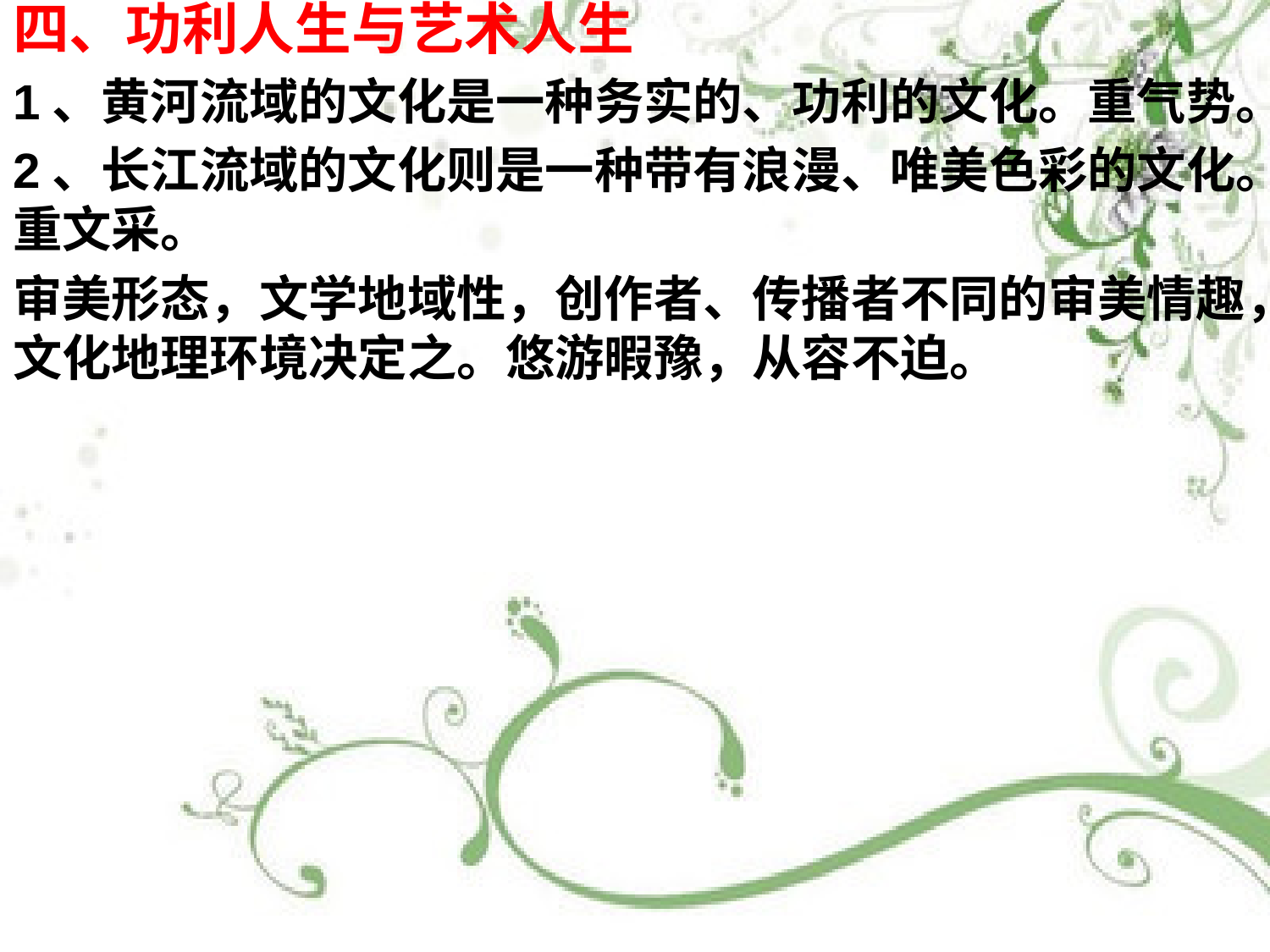

四、功利人生与艺术人生
1、黄河流域的文化是一种务实的、功利的文化。重气势。
2、长江流域的文化则是一种带有浪漫、唯美色彩的文化。重文采。
审美形态，文学地域性，创作者、传播者不同的审美情趣，文化地理环境决定之。悠游暇豫，从容不迫。